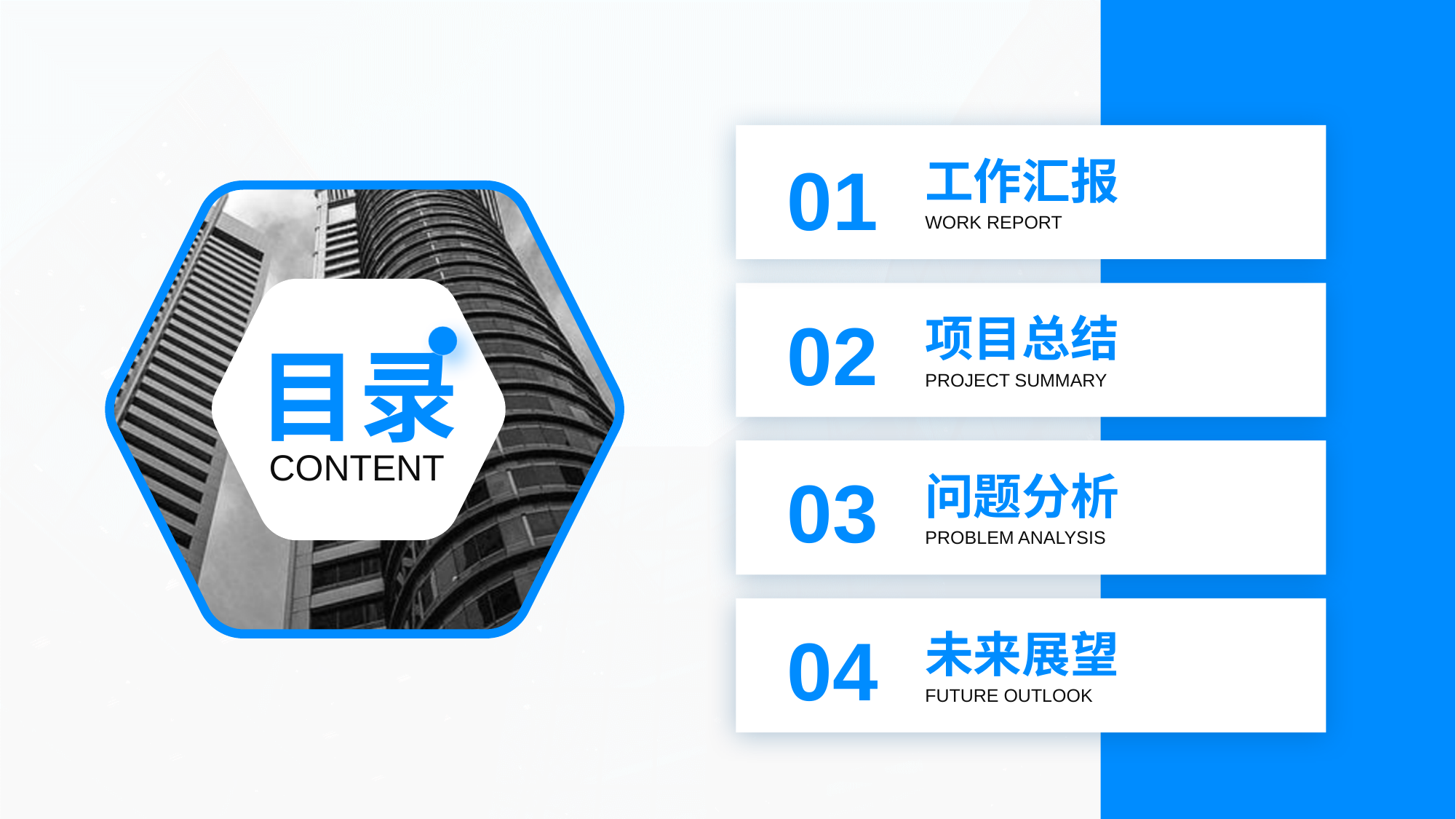

01
工作汇报
WORK REPORT
02
项目总结

目录
PROJECT SUMMARY
CONTENT
03
问题分析
PROBLEM ANALYSIS
04
未来展望
FUTURE OUTLOOK